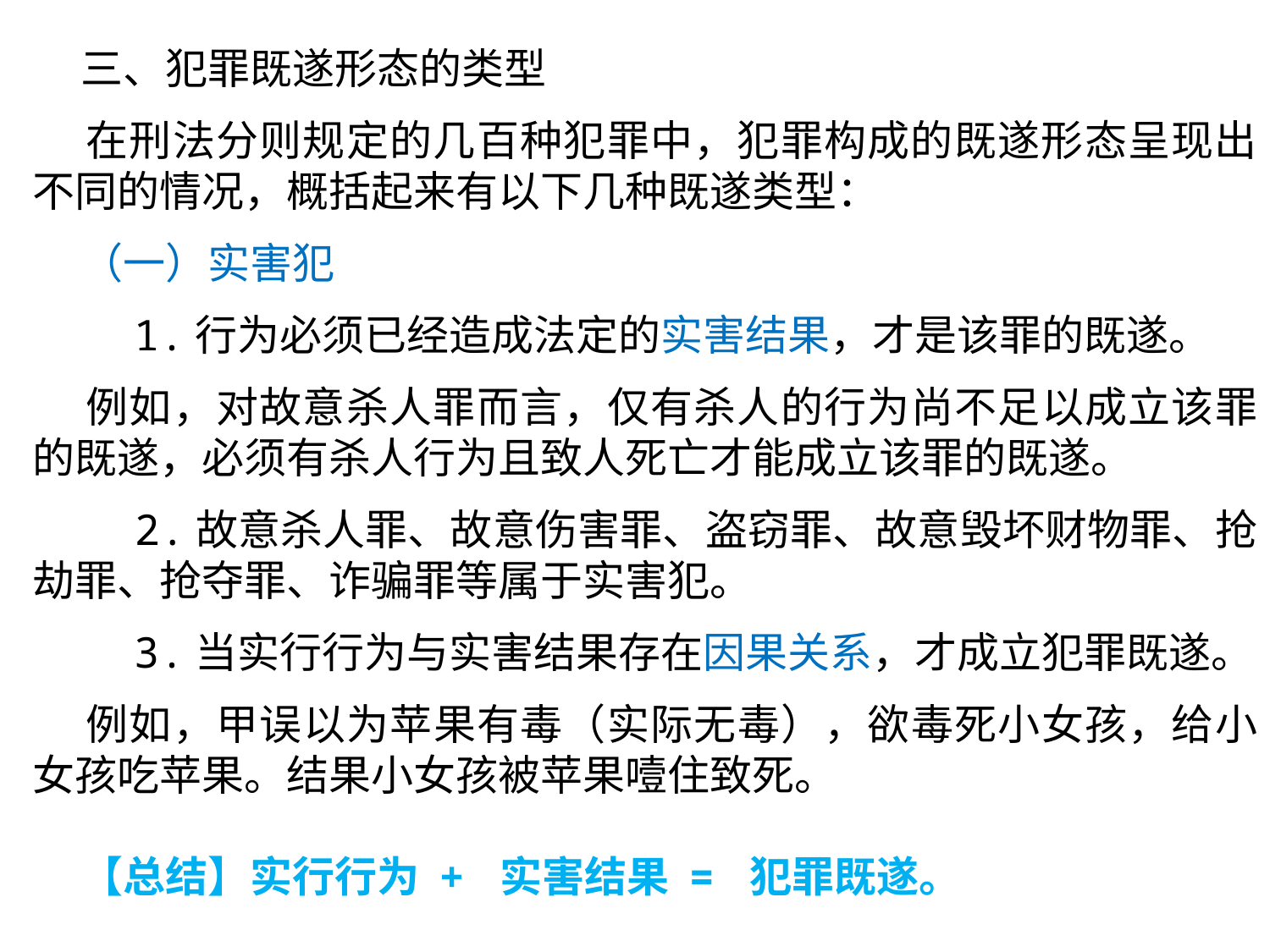

三、犯罪既遂形态的类型

    在刑法分则规定的几百种犯罪中，犯罪构成的既遂形态呈现出不同的情况，概括起来有以下几种既遂类型：

    （一）实害犯

    1.行为必须已经造成法定的实害结果，才是该罪的既遂。

    例如，对故意杀人罪而言，仅有杀人的行为尚不足以成立该罪的既遂，必须有杀人行为且致人死亡才能成立该罪的既遂。

    2.故意杀人罪、故意伤害罪、盗窃罪、故意毁坏财物罪、抢劫罪、抢夺罪、诈骗罪等属于实害犯。

    3.当实行行为与实害结果存在因果关系，才成立犯罪既遂。

    例如，甲误以为苹果有毒（实际无毒），欲毒死小女孩，给小女孩吃苹果。结果小女孩被苹果噎住致死。

    【总结】实行行为 + 实害结果 = 犯罪既遂。